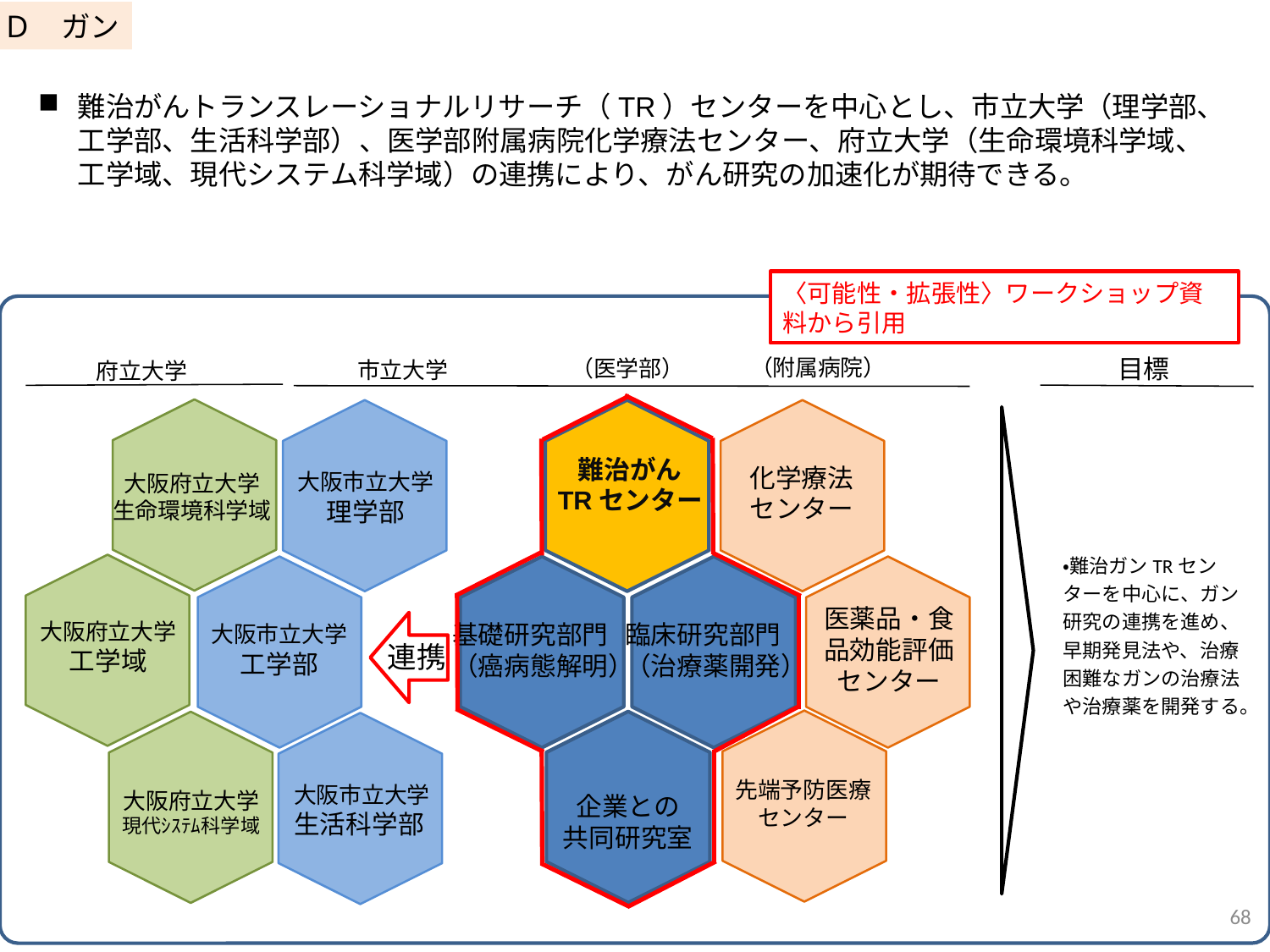

Ｄ　ガン
難治がんトランスレーショナルリサーチ（TR）センターを中心とし、市立大学（理学部、工学部、生活科学部）、医学部附属病院化学療法センター、府立大学（生命環境科学域、工学域、現代システム科学域）の連携により、がん研究の加速化が期待できる。
〈可能性・拡張性〉ワークショップ資料から引用

目標
（附属病院）
（医学部）
市立大学
府立大学

難治がん
TRセンター
化学療法
センター
大阪市立大学
理学部
大阪府立大学
生命環境科学域
・難治ガンTRセンターを中心に、ガン研究の連携を進め、早期発見法や、治療困難なガンの治療法や治療薬を開発する。

医薬品・食品効能評価センター
大阪府立大学
工学域
基礎研究部門
（癌病態解明）
臨床研究部門
（治療薬開発）

大阪市立大学
工学部
連携

先端予防医療
センター
大阪市立大学
生活科学部
大阪府立大学
現代ｼｽﾃﾑ科学域
企業との
共同研究室
68